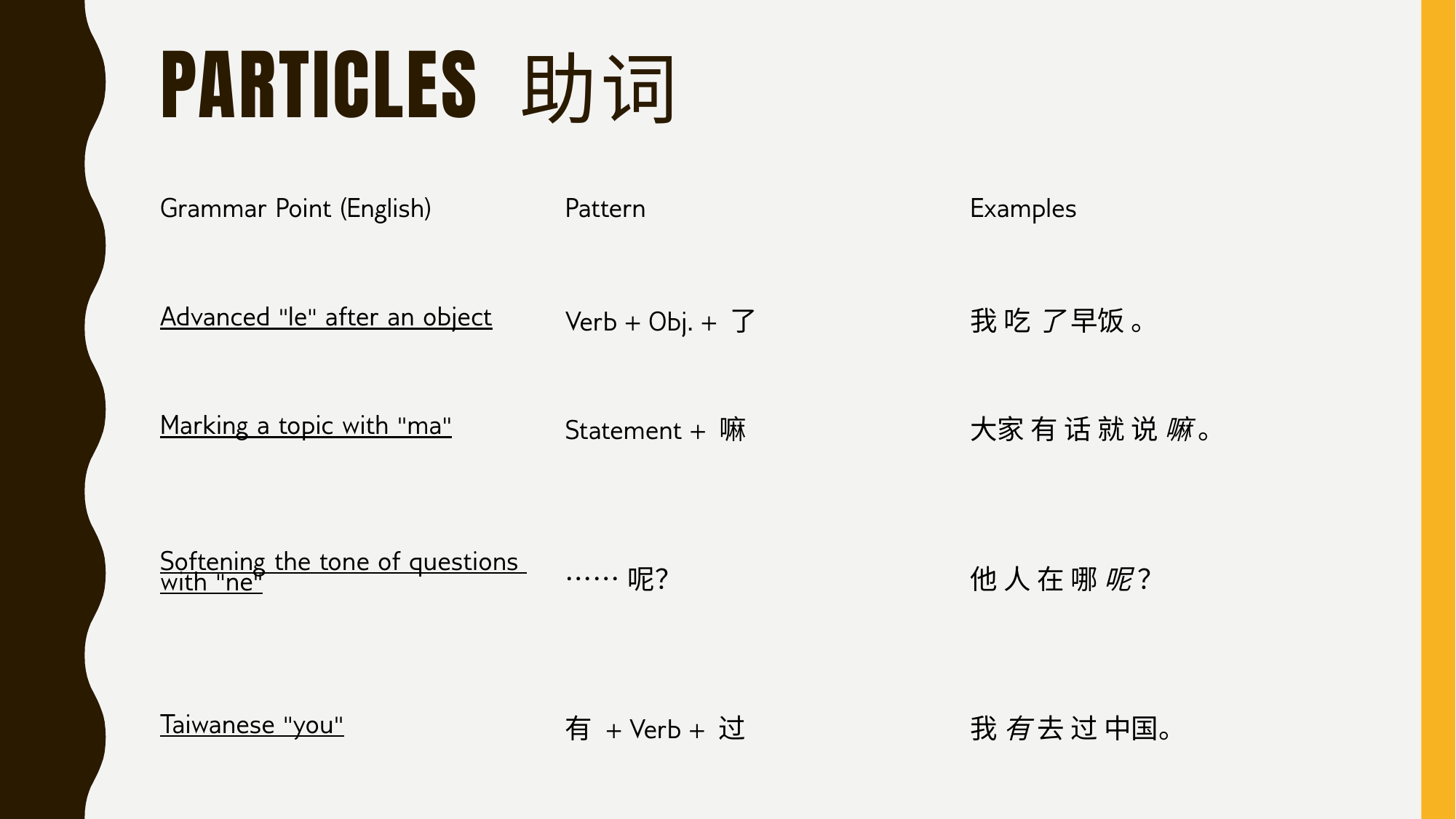

# Particles 助词
| Grammar Point (English) | Pattern | Examples |
| --- | --- | --- |
| Advanced "le" after an object | Verb + Obj. + 了 | 我 吃 了 早饭 。 |
| Marking a topic with "ma" | Statement + 嘛 | 大家 有 话 就 说 嘛 。 |
| Softening the tone of questions with "ne" | ⋯⋯呢？ | 他 人 在 哪 呢 ？ |
| Taiwanese "you" | 有 + Verb + 过 | 我 有 去 过 中国。 |